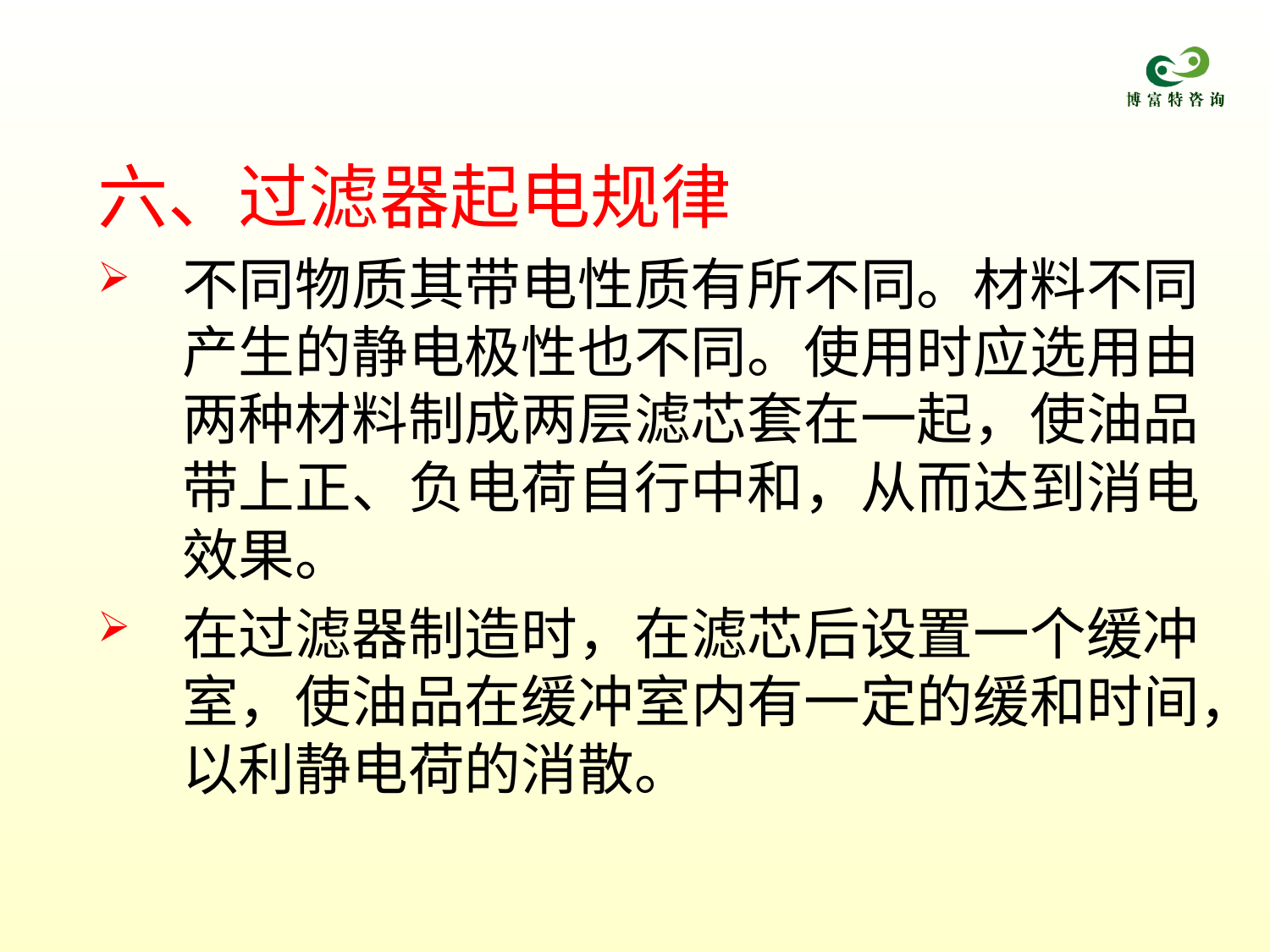

六、过滤器起电规律
不同物质其带电性质有所不同。材料不同产生的静电极性也不同。使用时应选用由两种材料制成两层滤芯套在一起，使油品带上正、负电荷自行中和，从而达到消电效果。
在过滤器制造时，在滤芯后设置一个缓冲室，使油品在缓冲室内有一定的缓和时间，以利静电荷的消散。
96